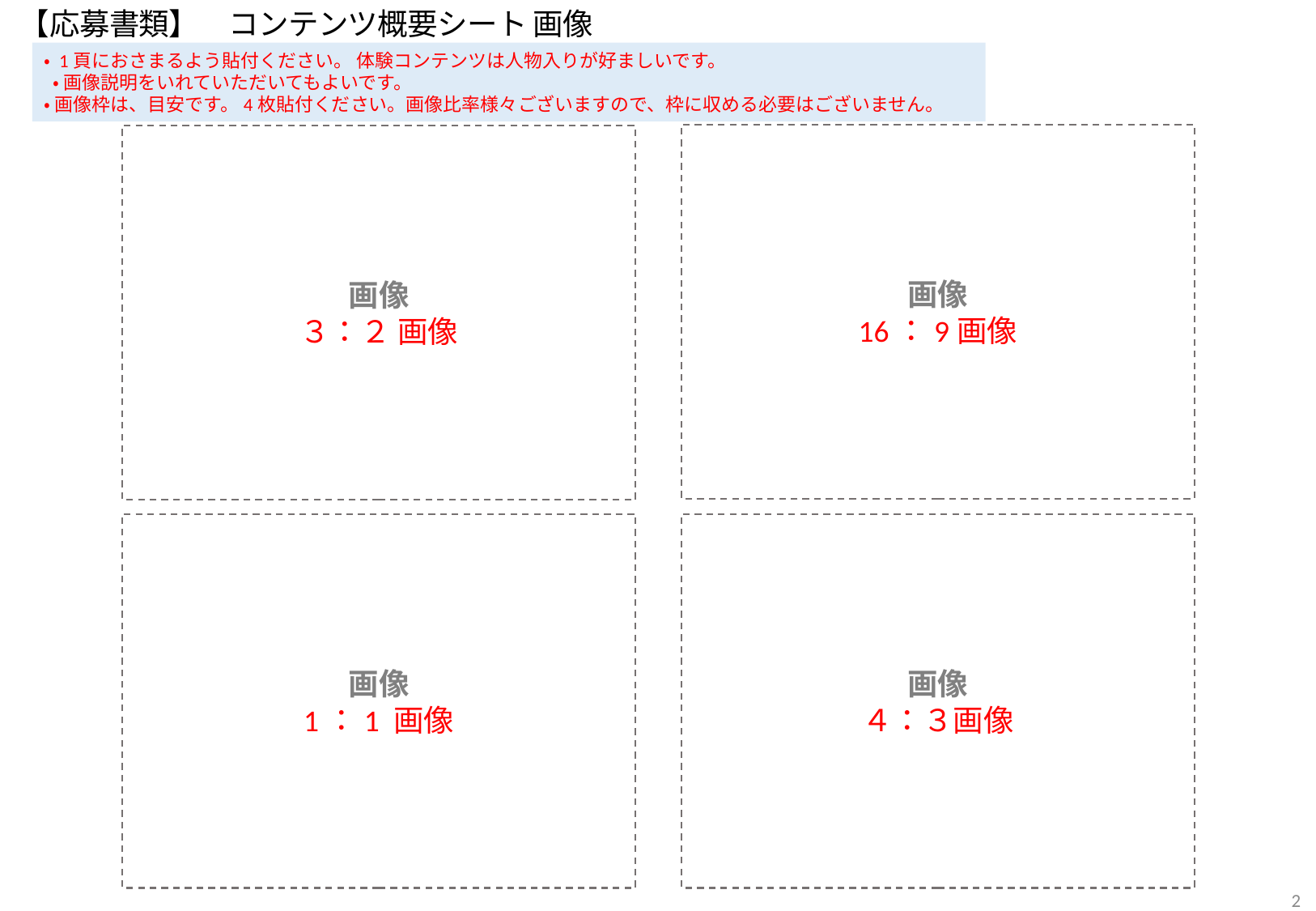

【応募書類】　コンテンツ概要シート 画像
・ 1頁におさまるよう貼付ください。 体験コンテンツは人物入りが好ましいです。
 ・ 画像説明をいれていただいてもよいです。
・ 画像枠は、目安です。4枚貼付ください。画像比率様々ございますので、枠に収める必要はございません。
画像
16：9画像
画像
３：２ 画像
画像
1：1 画像
画像
４：３画像
2